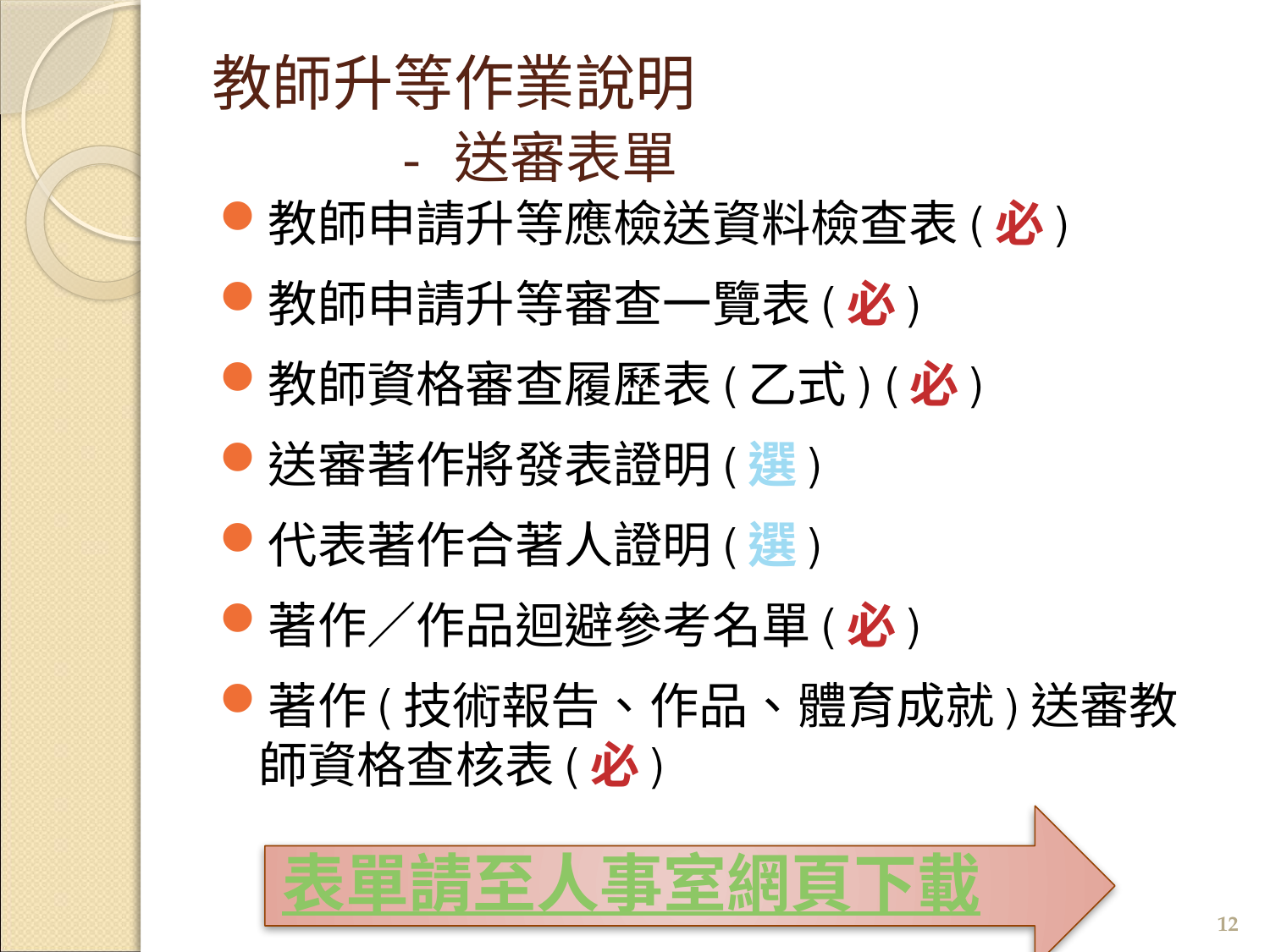

# 教師升等作業說明 - 送審表單
教師申請升等應檢送資料檢查表(必)
教師申請升等審查一覽表(必)
教師資格審查履歷表(乙式) (必)
送審著作將發表證明(選)
代表著作合著人證明(選)
著作／作品迴避參考名單(必)
著作(技術報告、作品、體育成就)送審教師資格查核表(必)

表單請至人事室網頁下載
12